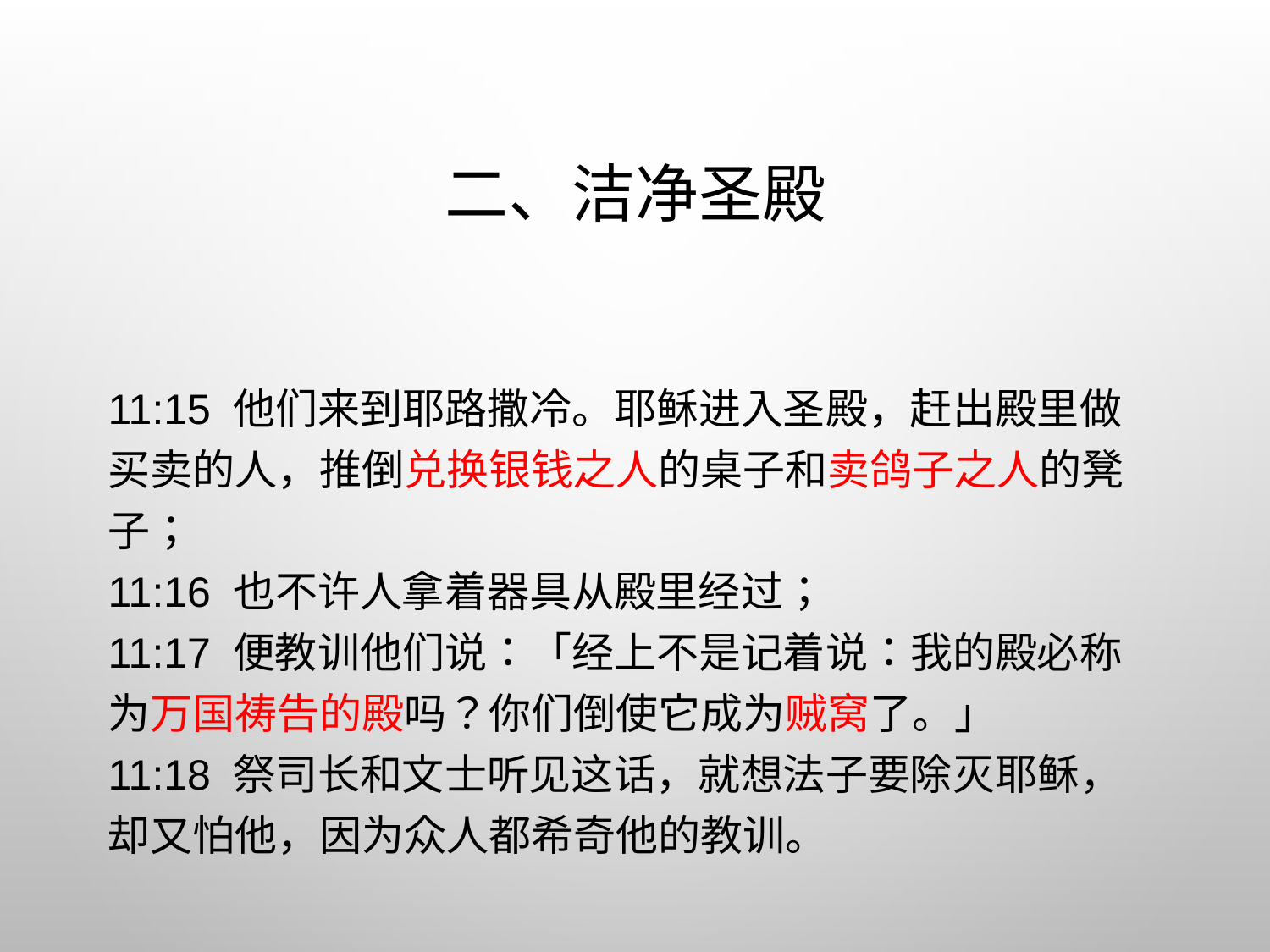

# 二、洁净圣殿
11:15 他们来到耶路撒冷。耶稣进入圣殿，赶出殿里做买卖的人，推倒兑换银钱之人的桌子和卖鸽子之人的凳子；
11:16 也不许人拿着器具从殿里经过；
11:17 便教训他们说：「经上不是记着说：我的殿必称为万国祷告的殿吗？你们倒使它成为贼窝了。」
11:18 祭司长和文士听见这话，就想法子要除灭耶稣，却又怕他，因为众人都希奇他的教训。